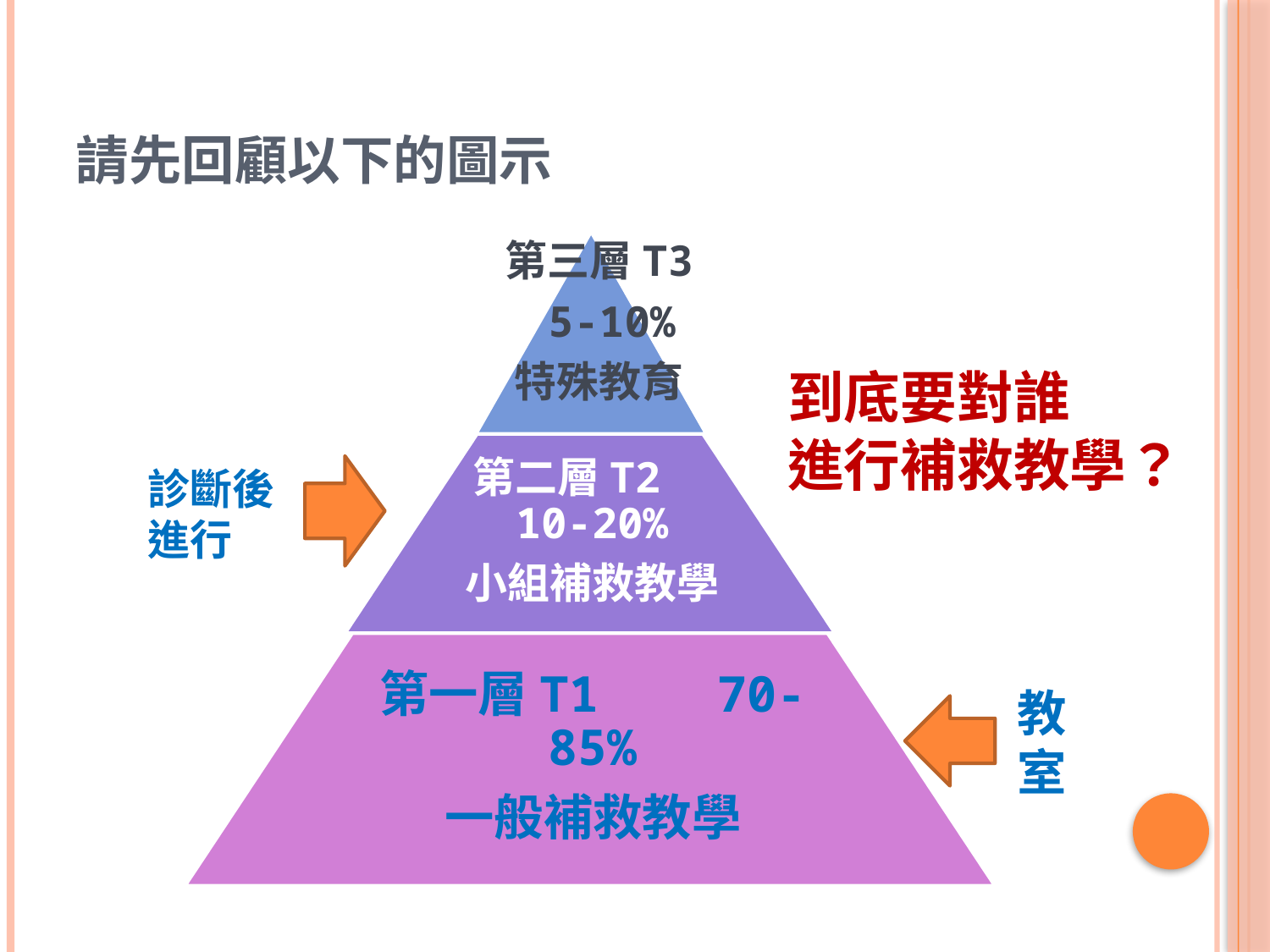

# 請先回顧以下的圖示

第三層T3
 5-10%
特殊教育

第二層T2   10-20%
小組補救教學
到底要對誰
進行補救教學？
診斷後進行

第一層T1    70-85%
一般補救教學
教室